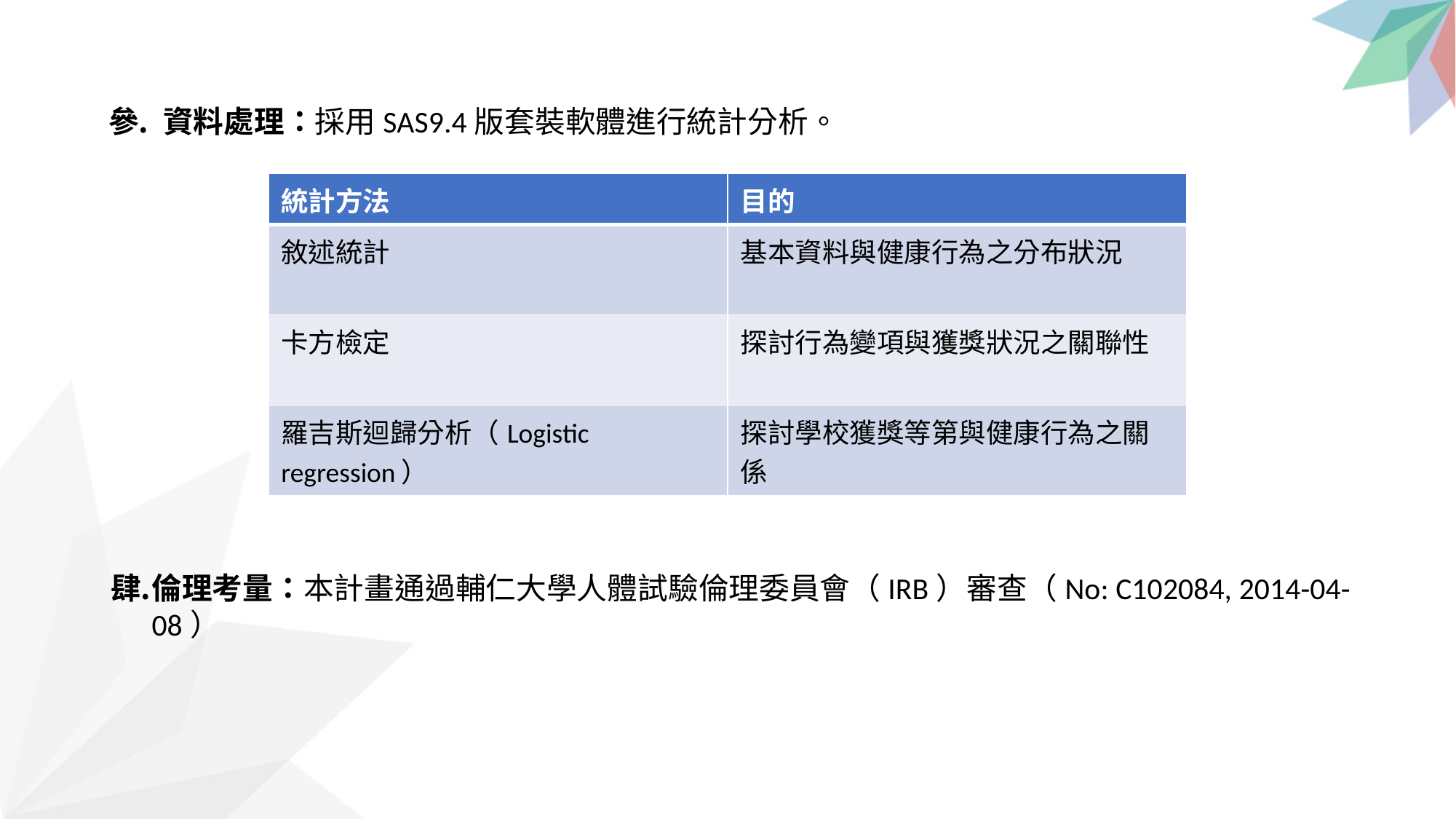

資料處理：採用SAS9.4版套裝軟體進行統計分析。
| 統計方法 | 目的 |
| --- | --- |
| 敘述統計 | 基本資料與健康行為之分布狀況 |
| 卡方檢定 | 探討行為變項與獲獎狀況之關聯性 |
| 羅吉斯迴歸分析（Logistic regression） | 探討學校獲獎等第與健康行為之關係 |
倫理考量：本計畫通過輔仁大學人體試驗倫理委員會（IRB）審查（No: C102084, 2014-04-08）